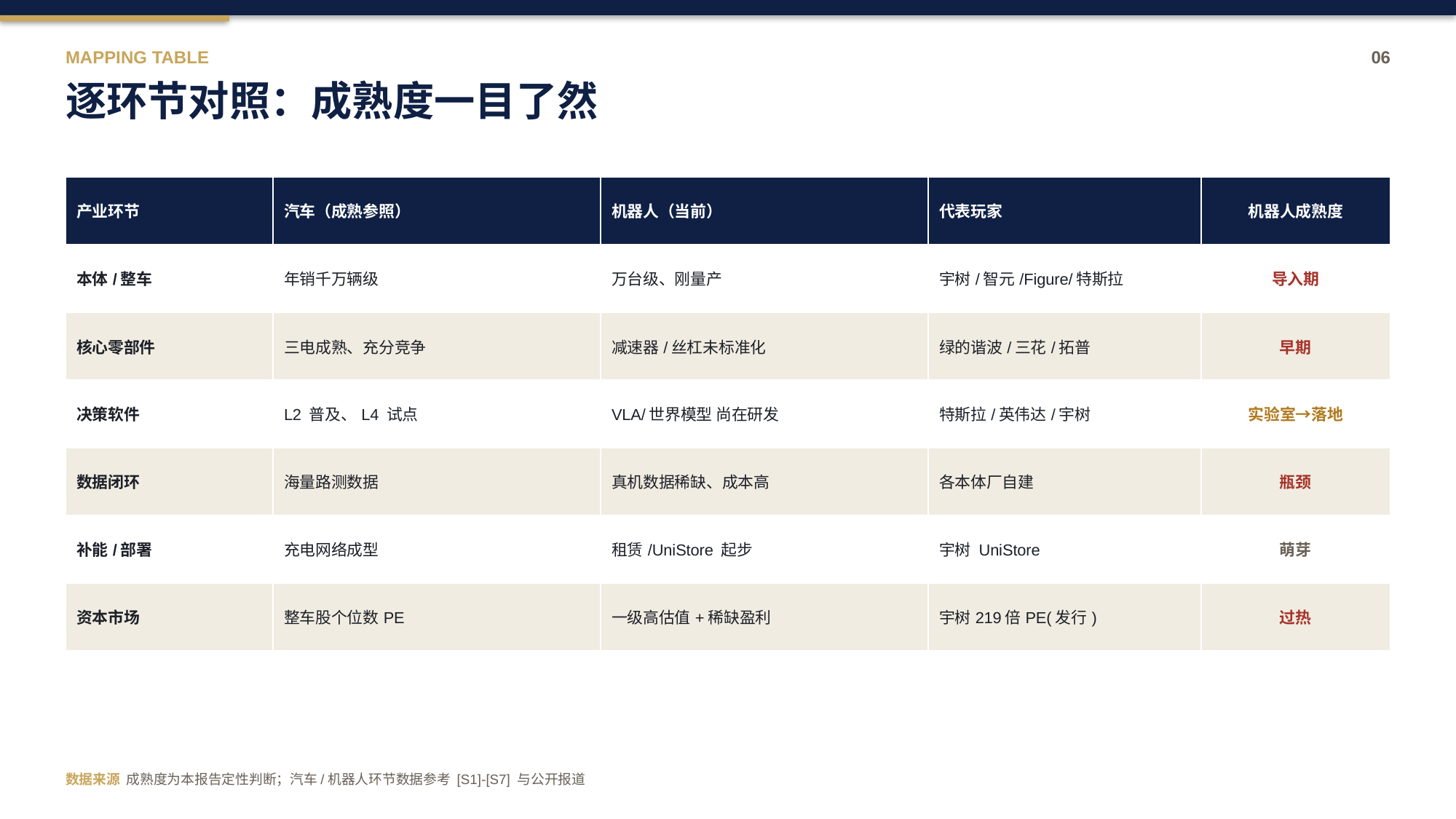

MAPPING TABLE
06
逐环节对照：成熟度一目了然
| 产业环节 | 汽车（成熟参照） | 机器人（当前） | 代表玩家 | 机器人成熟度 |
| --- | --- | --- | --- | --- |
| 本体/整车 | 年销千万辆级 | 万台级、刚量产 | 宇树/智元/Figure/特斯拉 | 导入期 |
| 核心零部件 | 三电成熟、充分竞争 | 减速器/丝杠未标准化 | 绿的谐波/三花/拓普 | 早期 |
| 决策软件 | L2 普及、L4 试点 | VLA/世界模型 尚在研发 | 特斯拉/英伟达/宇树 | 实验室→落地 |
| 数据闭环 | 海量路测数据 | 真机数据稀缺、成本高 | 各本体厂自建 | 瓶颈 |
| 补能/部署 | 充电网络成型 | 租赁/UniStore 起步 | 宇树 UniStore | 萌芽 |
| 资本市场 | 整车股个位数PE | 一级高估值+稀缺盈利 | 宇树219倍PE(发行) | 过热 |
数据来源  成熟度为本报告定性判断；汽车/机器人环节数据参考 [S1]-[S7] 与公开报道